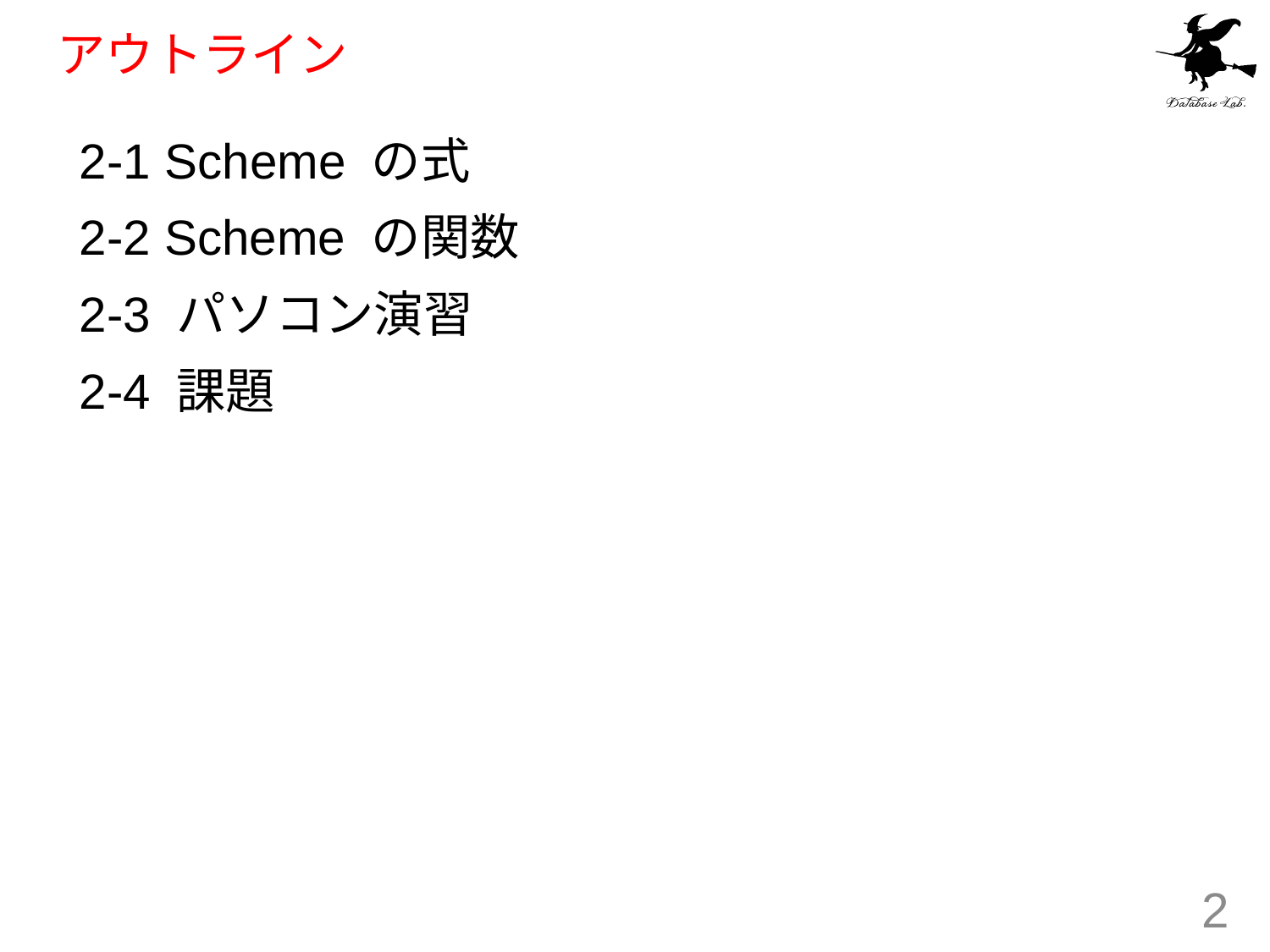

# アウトライン
2-1 Scheme の式
2-2 Scheme の関数
2-3 パソコン演習
2-4 課題
2